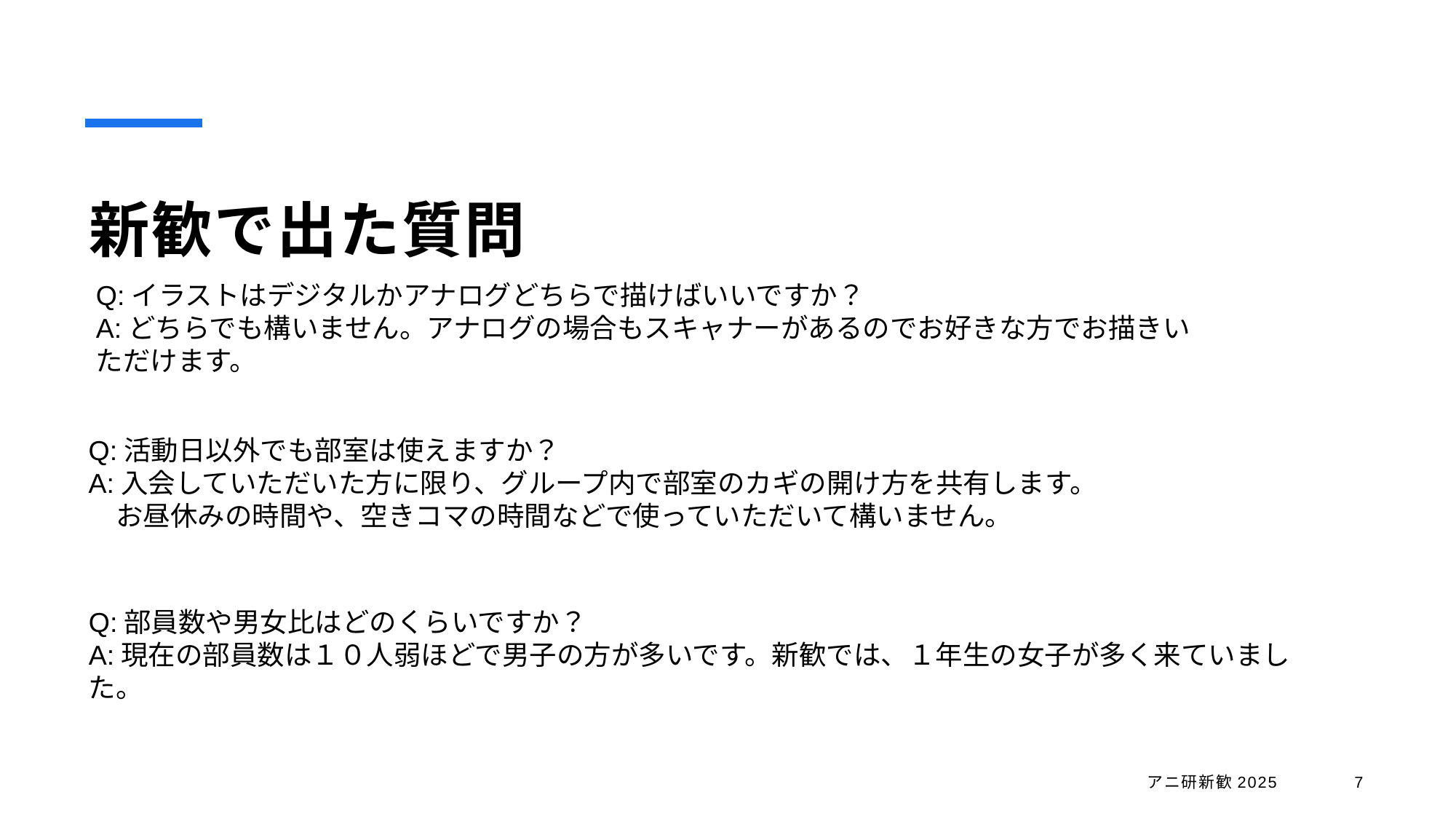

# 新歓で出た質問
Q:イラストはデジタルかアナログどちらで描けばいいですか？
A:どちらでも構いません。アナログの場合もスキャナーがあるのでお好きな方でお描きいただけます。
Q:活動日以外でも部室は使えますか？
A:入会していただいた方に限り、グループ内で部室のカギの開け方を共有します。
　お昼休みの時間や、空きコマの時間などで使っていただいて構いません。
Q:部員数や男女比はどのくらいですか？
A:現在の部員数は１０人弱ほどで男子の方が多いです。新歓では、１年生の女子が多く来ていました。
アニ研新歓2025
7